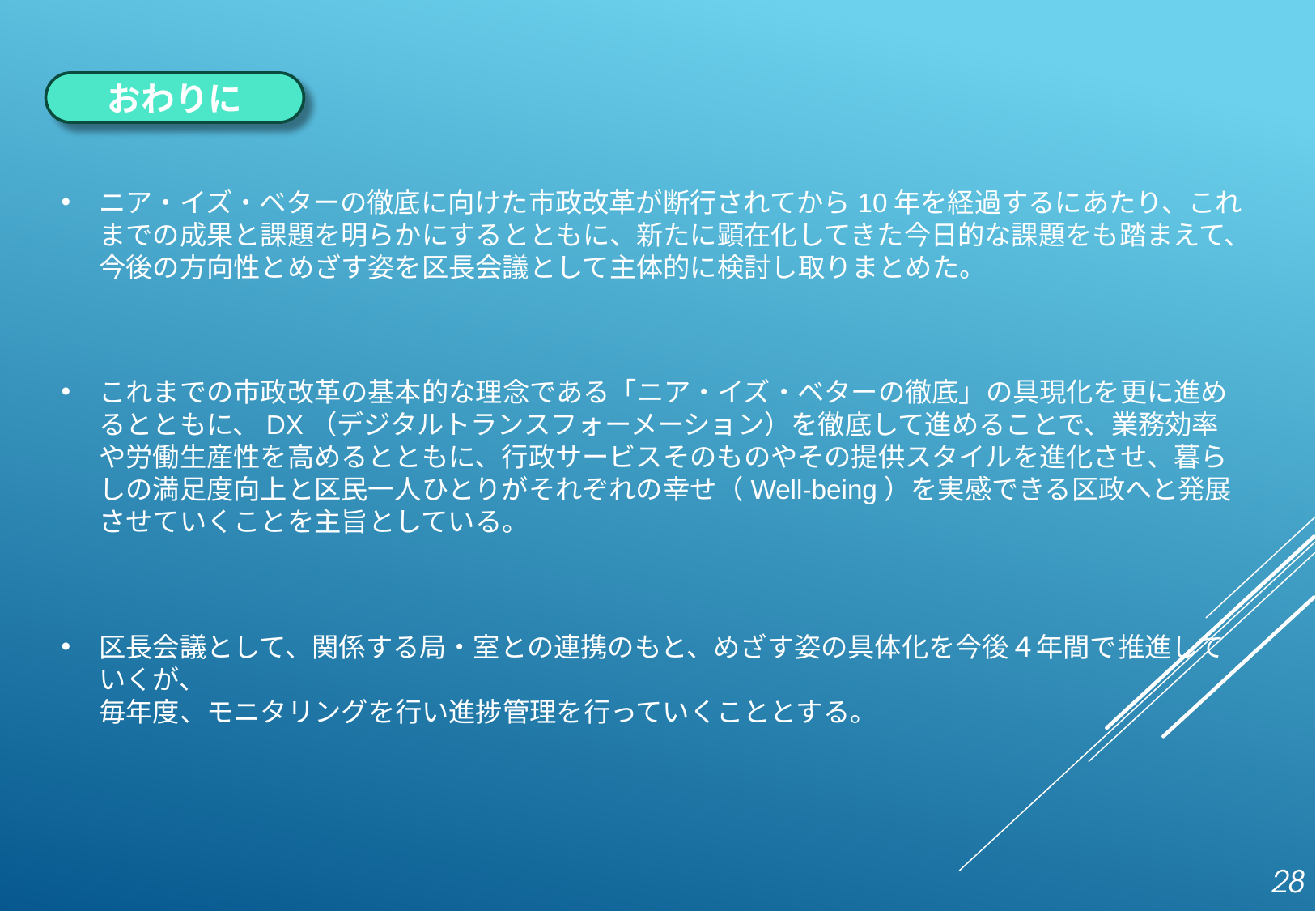

おわりに

ニア・イズ・ベターの徹底に向けた市政改革が断行されてから10年を経過するにあたり、これまでの成果と課題を明らかにするとともに、新たに顕在化してきた今日的な課題をも踏まえて、今後の方向性とめざす姿を区長会議として主体的に検討し取りまとめた。

これまでの市政改革の基本的な理念である「ニア・イズ・ベターの徹底」の具現化を更に進めるとともに、DX（デジタルトランスフォーメーション）を徹底して進めることで、業務効率や労働生産性を高めるとともに、行政サービスそのものやその提供スタイルを進化させ、暮らしの満足度向上と区民一人ひとりがそれぞれの幸せ（Well-being）を実感できる区政へと発展させていくことを主旨としている。

区長会議として、関係する局・室との連携のもと、めざす姿の具体化を今後４年間で推進していくが、
毎年度、モニタリングを行い進捗管理を行っていくこととする。
28